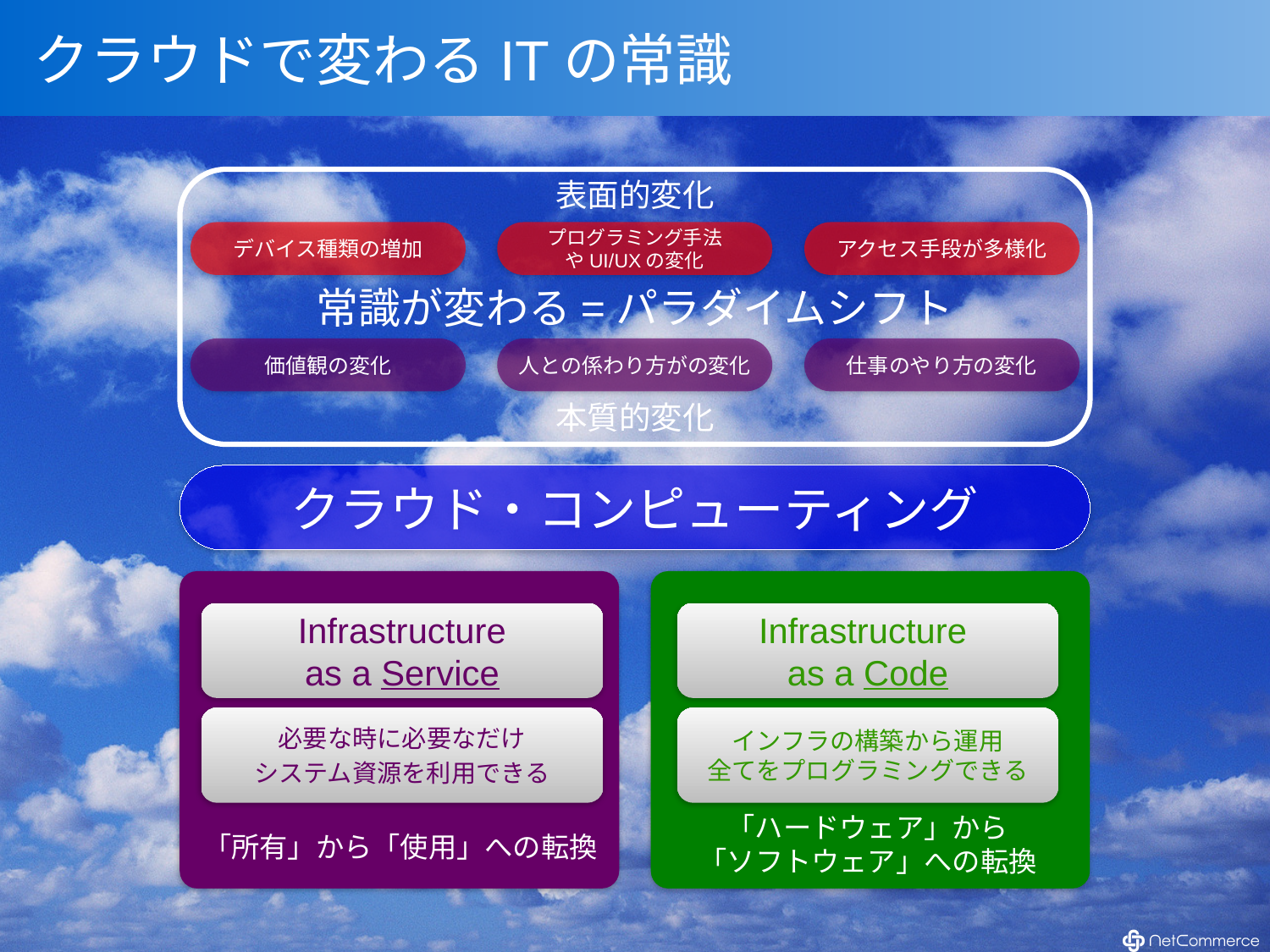

# クラウドで変わるITの常識
常識が変わる=パラダイムシフト
表面的変化
デバイス種類の増加
プログラミング手法
やUI/UXの変化
アクセス手段が多様化
価値観の変化
人との係わり方がの変化
仕事のやり方の変化
本質的変化
クラウド・コンピューティング

Infrastructure
as a Service
必要な時に必要なだけ
システム資源を利用できる
「所有」から「使用」への転換

Infrastructure
as a Code
インフラの構築から運用
全てをプログラミングできる
「ハードウェア」から
「ソフトウェア」への転換